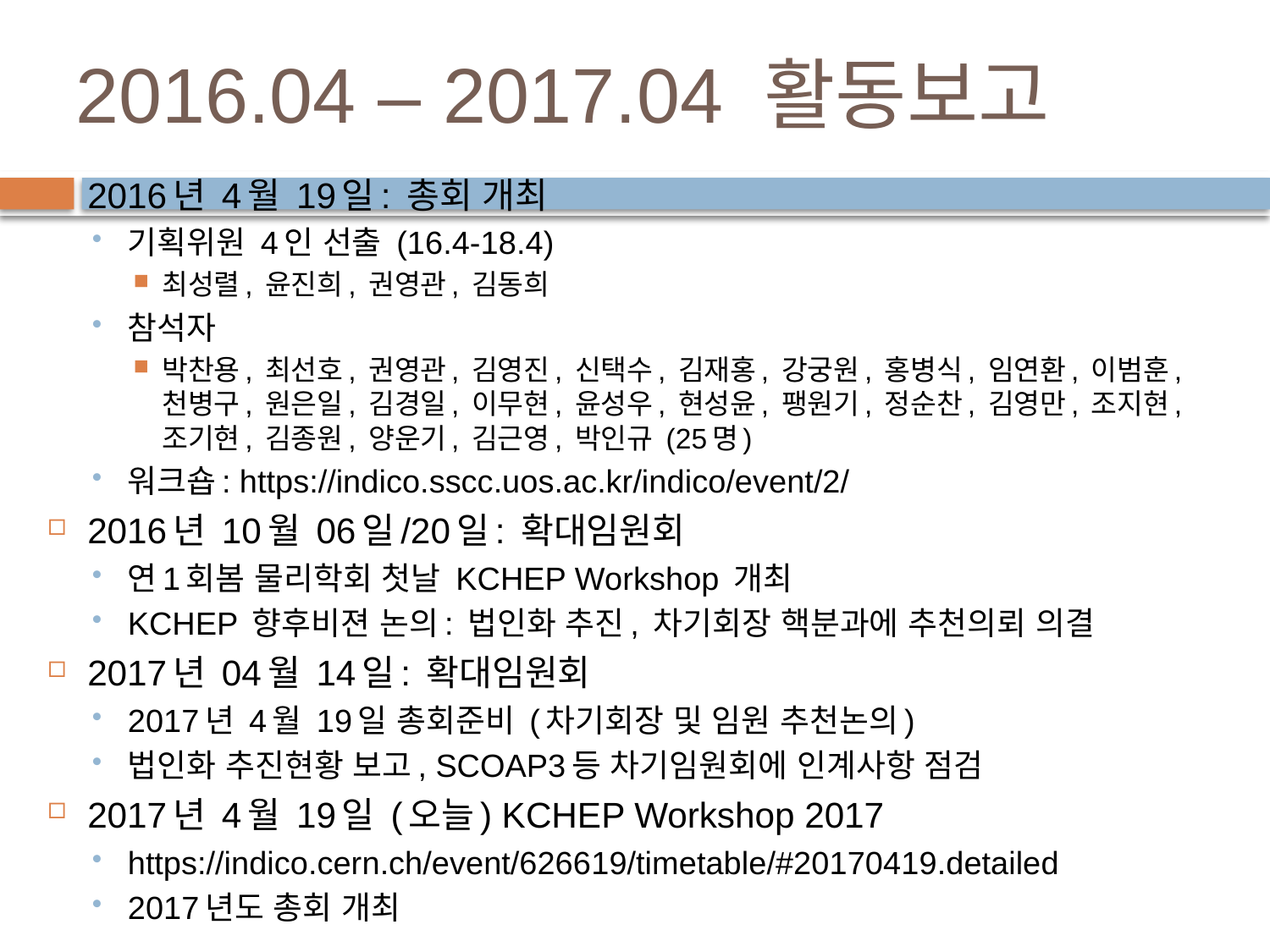

# 2016.04 – 2017.04 활동보고
2016년 4월 19일: 총회 개최
기획위원 4인 선출 (16.4-18.4)
최성렬, 윤진희, 권영관, 김동희
참석자
박찬용, 최선호, 권영관, 김영진, 신택수, 김재홍, 강궁원, 홍병식, 임연환, 이범훈, 천병구, 원은일, 김경일, 이무현, 윤성우, 현성윤, 팽원기, 정순찬, 김영만, 조지현, 조기현, 김종원, 양운기, 김근영, 박인규 (25명)
워크숍: https://indico.sscc.uos.ac.kr/indico/event/2/
2016년 10월 06일/20일: 확대임원회
연1회봄 물리학회 첫날 KCHEP Workshop 개최
KCHEP 향후비젼 논의: 법인화 추진, 차기회장 핵분과에 추천의뢰 의결
2017년 04월 14일: 확대임원회
2017년 4월 19일 총회준비 (차기회장 및 임원 추천논의)
법인화 추진현황 보고, SCOAP3등 차기임원회에 인계사항 점검
2017년 4월 19일 (오늘) KCHEP Workshop 2017
https://indico.cern.ch/event/626619/timetable/#20170419.detailed
2017년도 총회 개최